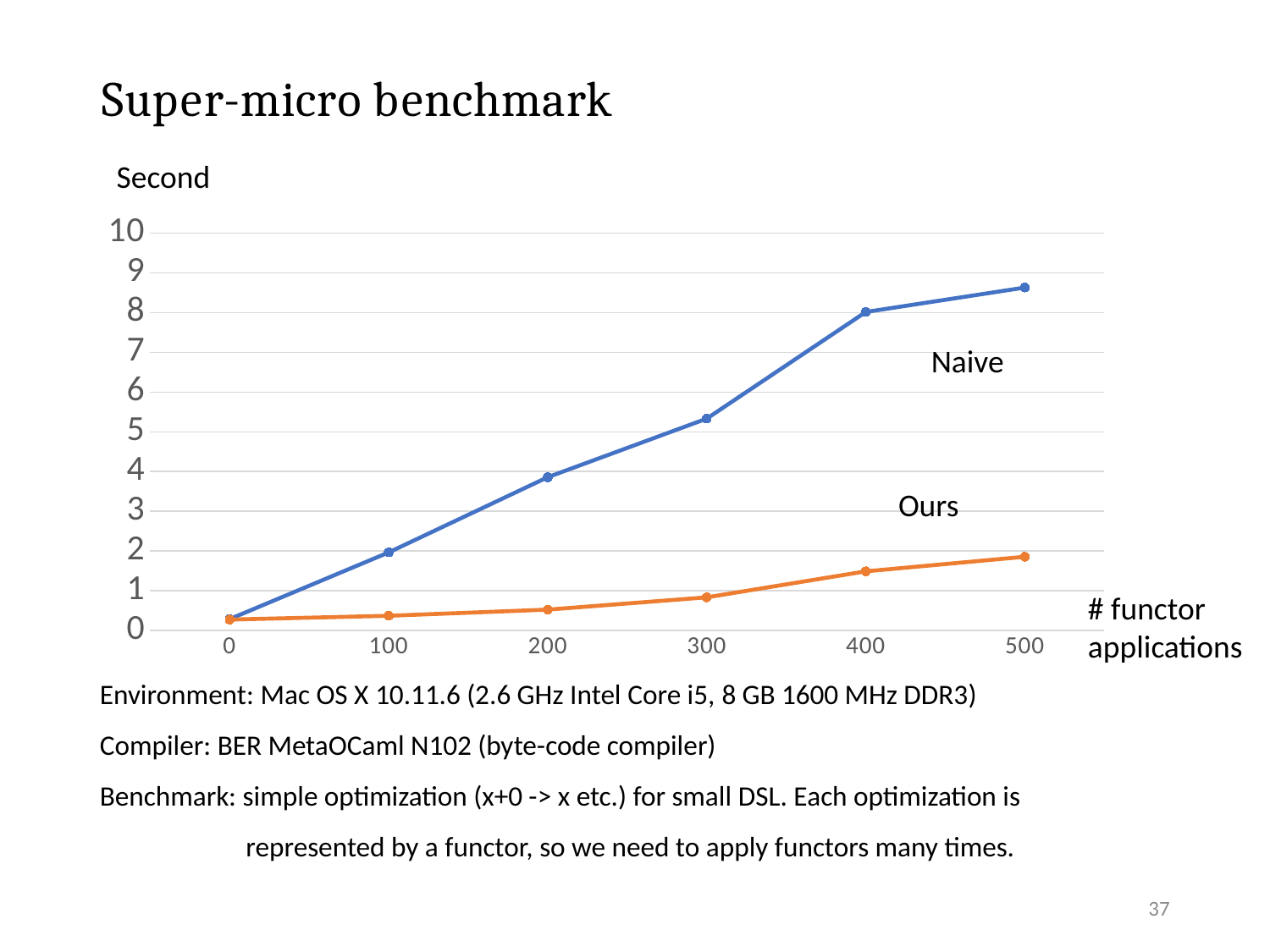

# Super-micro benchmark
Second

### Chart

| Category | 素朴な実装 | コード生成法による実装 |
|---|---|---|
| 0 | 0.2900101 | 0.2769928 |
| 100 | 1.966808 | 0.3723461 |
| 200 | 3.8574092 | 0.5267098 |
| 300 | 5.3319428 | 0.8360233 |
| 400 | 8.014301499999998 | 1.4901166 |
| 500 | 8.628672299999996 | 1.8569946 |
Naive
Ours
# functor
applications
Environment: Mac OS X 10.11.6 (2.6 GHz Intel Core i5, 8 GB 1600 MHz DDR3)
Compiler: BER MetaOCaml N102 (byte-code compiler)
Benchmark: simple optimization (x+0 -> x etc.) for small DSL. Each optimization is
                       represented by a functor, so we need to apply functors many times.
37